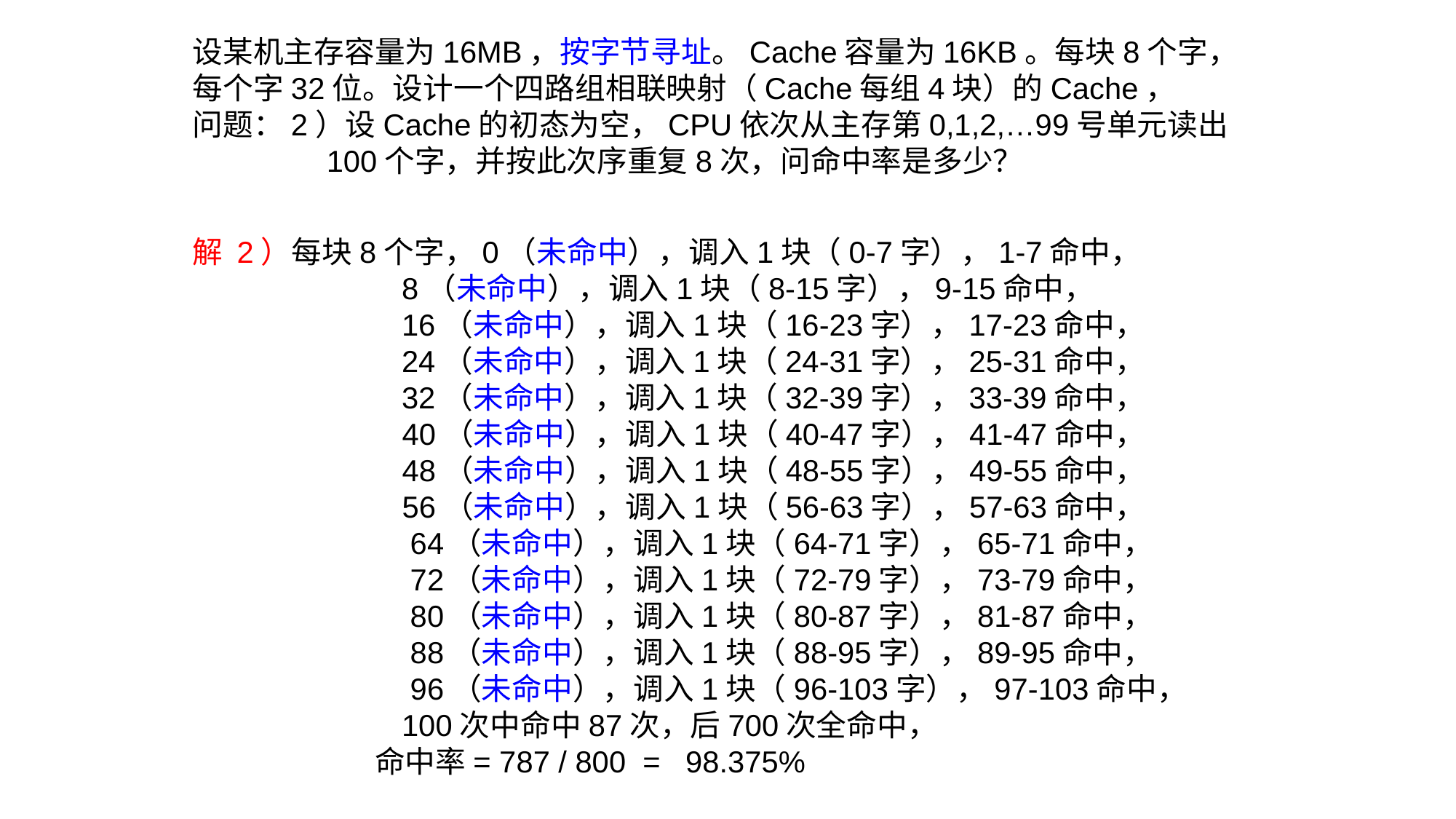

设某机主存容量为16MB，按字节寻址。Cache容量为16KB。每块8个字，
每个字32位。设计一个四路组相联映射（Cache每组4块）的Cache，
问题：2）设Cache的初态为空，CPU依次从主存第0,1,2,…99号单元读出
                100个字，并按此次序重复8次，问命中率是多少？
解 2）每块8个字，0（未命中），调入1块（0-7字），1-7命中，
                         8（未命中），调入1块（8-15字），9-15命中，
                         16（未命中），调入1块（16-23字），17-23命中，
                         24（未命中），调入1块（24-31字），25-31命中，
                         32（未命中），调入1块（32-39字），33-39命中，
	            40（未命中），调入1块（40-47字），41-47命中，
	            48（未命中），调入1块（48-55字），49-55命中，
	            56（未命中），调入1块（56-63字），57-63命中，
                          64（未命中），调入1块（64-71字），65-71命中，
                          72（未命中），调入1块（72-79字），73-79命中，
                          80（未命中），调入1块（80-87字），81-87命中，
                          88（未命中），调入1块（88-95字），89-95命中，
                          96（未命中），调入1块（96-103字），97-103命中，
                         100次中命中87次，后700次全命中，
                          命中率= 787 / 800  =   98.375%